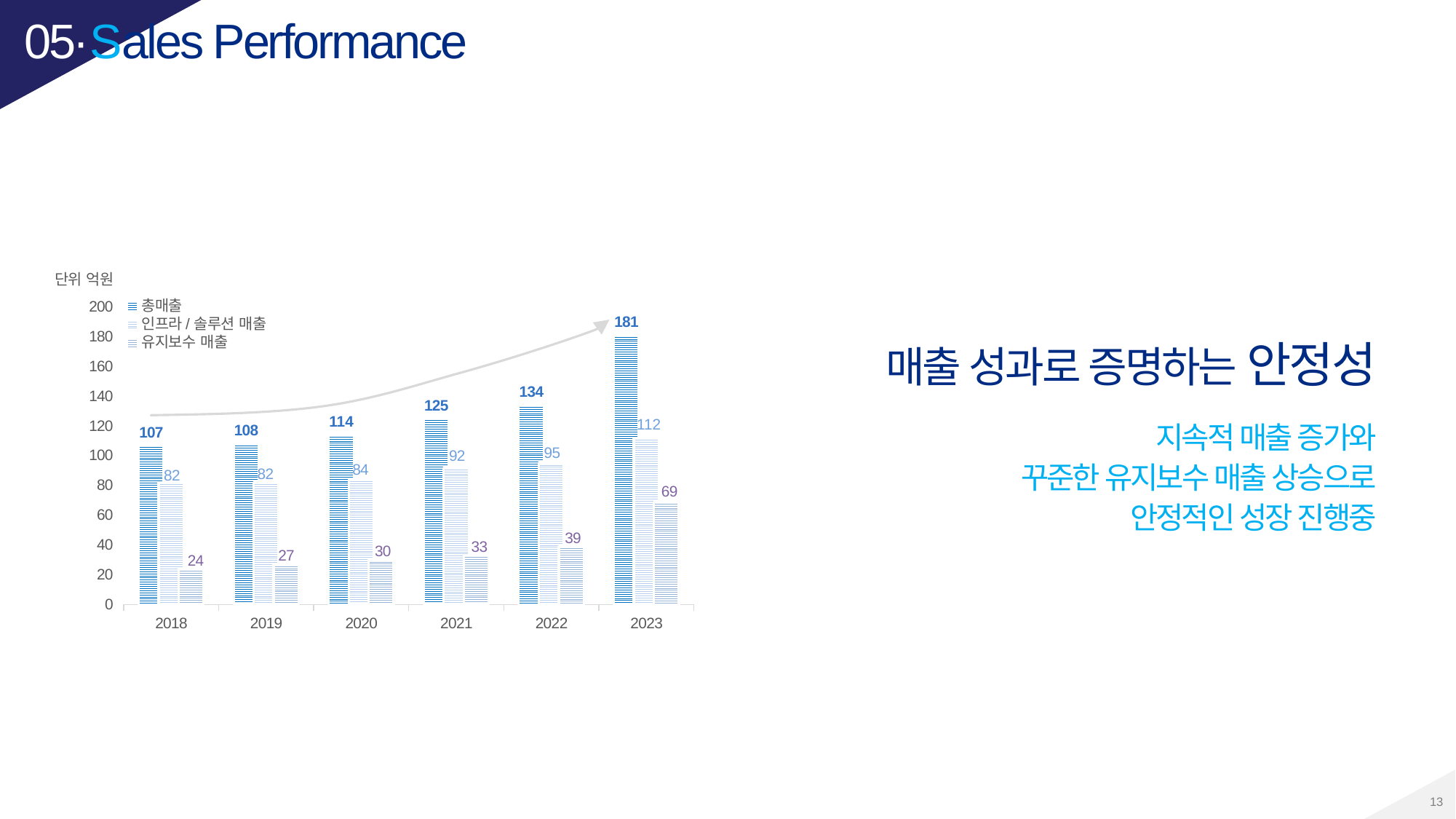

05·Sales Performance
단위 억원

### Chart

| Category | 총매출 | 인프라/솔루션 매출 | 유지보수 매출 |
|---|---|---|---|
| 2018 | 107.0 | 82.0 | 24.0 |
| 2019 | 108.0 | 82.0 | 27.0 |
| 2020 | 114.0 | 84.0 | 30.0 |
| 2021 | 125.0 | 92.0 | 33.0 |
| 2022 | 134.0 | 95.0 | 39.0 |
| 2023 | 181.0 | 112.0 | 69.0 |
매출 성과로 증명하는 안정성
지속적 매출 증가와
꾸준한 유지보수 매출 상승으로
안정적인 성장 진행중
13